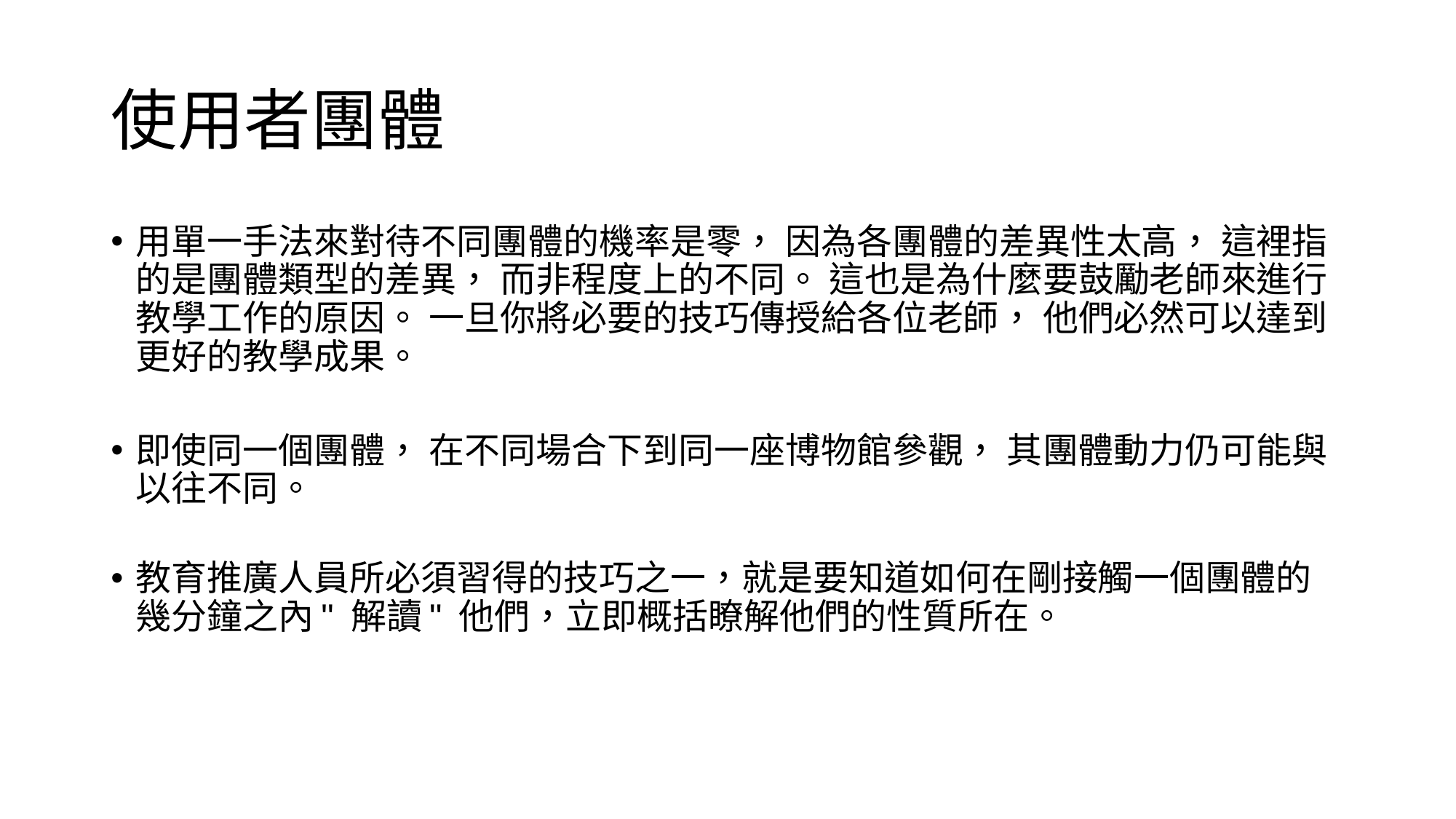

# 使用者團體
用單一手法來對待不同團體的機率是零， 因為各團體的差異性太高， 這裡指的是團體類型的差異， 而非程度上的不同。 這也是為什麼要鼓勵老師來進行教學工作的原因。 一旦你將必要的技巧傳授給各位老師， 他們必然可以達到更好的教學成果。
即使同一個團體， 在不同場合下到同一座博物館參觀， 其團體動力仍可能與以往不同。
教育推廣人員所必須習得的技巧之一，就是要知道如何在剛接觸一個團體的幾分鐘之內" 解讀" 他們，立即概括瞭解他們的性質所在。